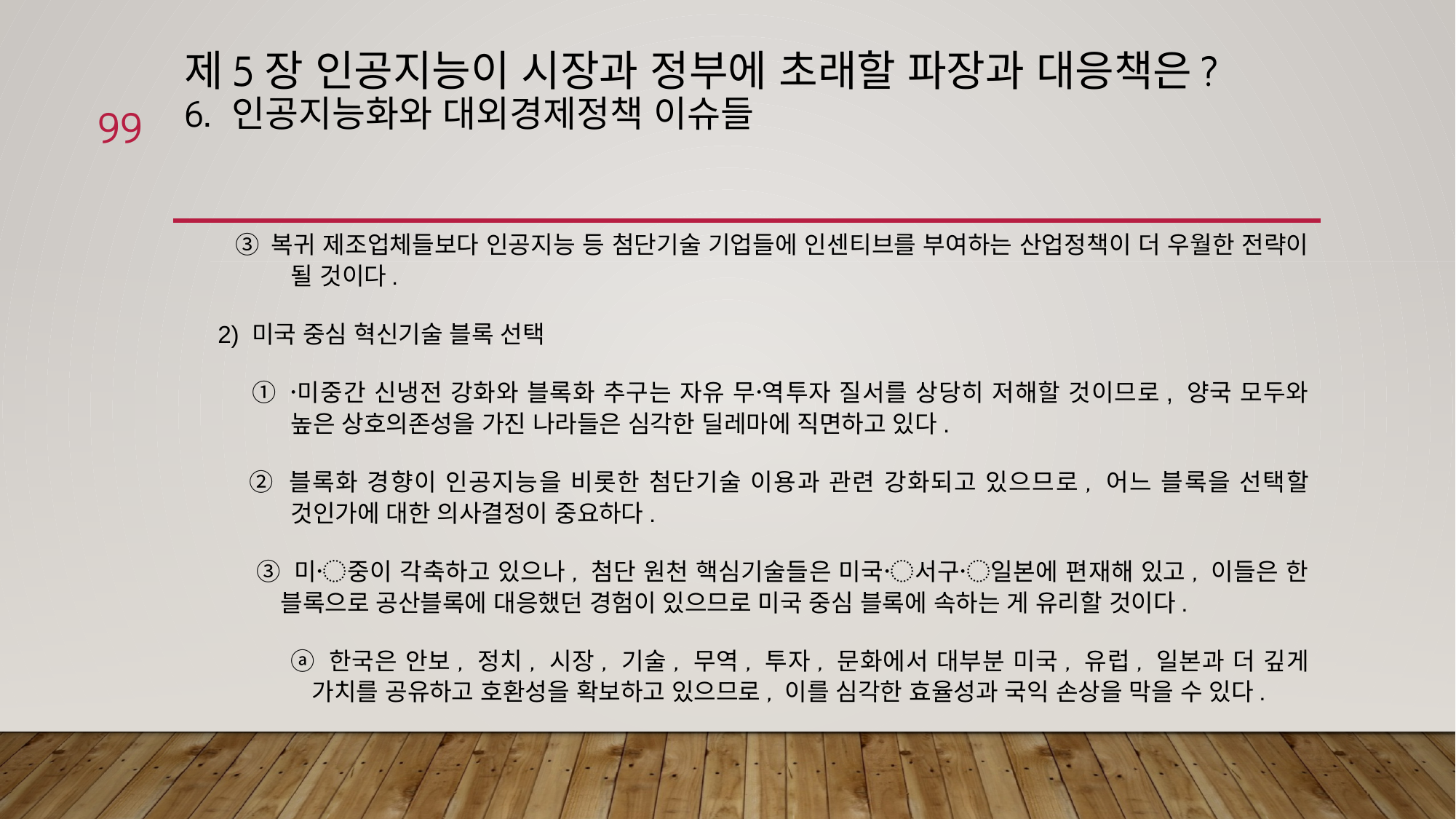

# 제5장 인공지능이 시장과 정부에 초래할 파장과 대응책은? 6. 인공지능화와 대외경제정책 이슈들
99
         ③ 복귀 제조업체들보다 인공지능 등 첨단기술 기업들에 인센티브를 부여하는 산업정책이 더 우월한 전략이 될 것이다.
     2) 미국 중심 혁신기술 블록 선택
         ① 미〮중간 신냉전 강화와 블록화 추구는 자유 무역〮투자 질서를 상당히 저해할 것이므로, 양국 모두와 높은 상호의존성을 가진 나라들은 심각한 딜레마에 직면하고 있다.
        ② 블록화 경향이 인공지능을 비롯한 첨단기술 이용과 관련 강화되고 있으므로, 어느 블록을 선택할 것인가에 대한 의사결정이 중요하다.
          ③ 미〮중이 각축하고 있으나, 첨단 원천 핵심기술들은 미국〮서구〮일본에 편재해 있고, 이들은 한 블록으로 공산블록에 대응했던 경험이 있으므로 미국 중심 블록에 속하는 게 유리할 것이다.
              ⓐ 한국은 안보, 정치, 시장, 기술, 무역, 투자, 문화에서 대부분 미국, 유럽, 일본과 더 깊게 가치를 공유하고 호환성을 확보하고 있으므로, 이를 심각한 효율성과 국익 손상을 막을 수 있다.